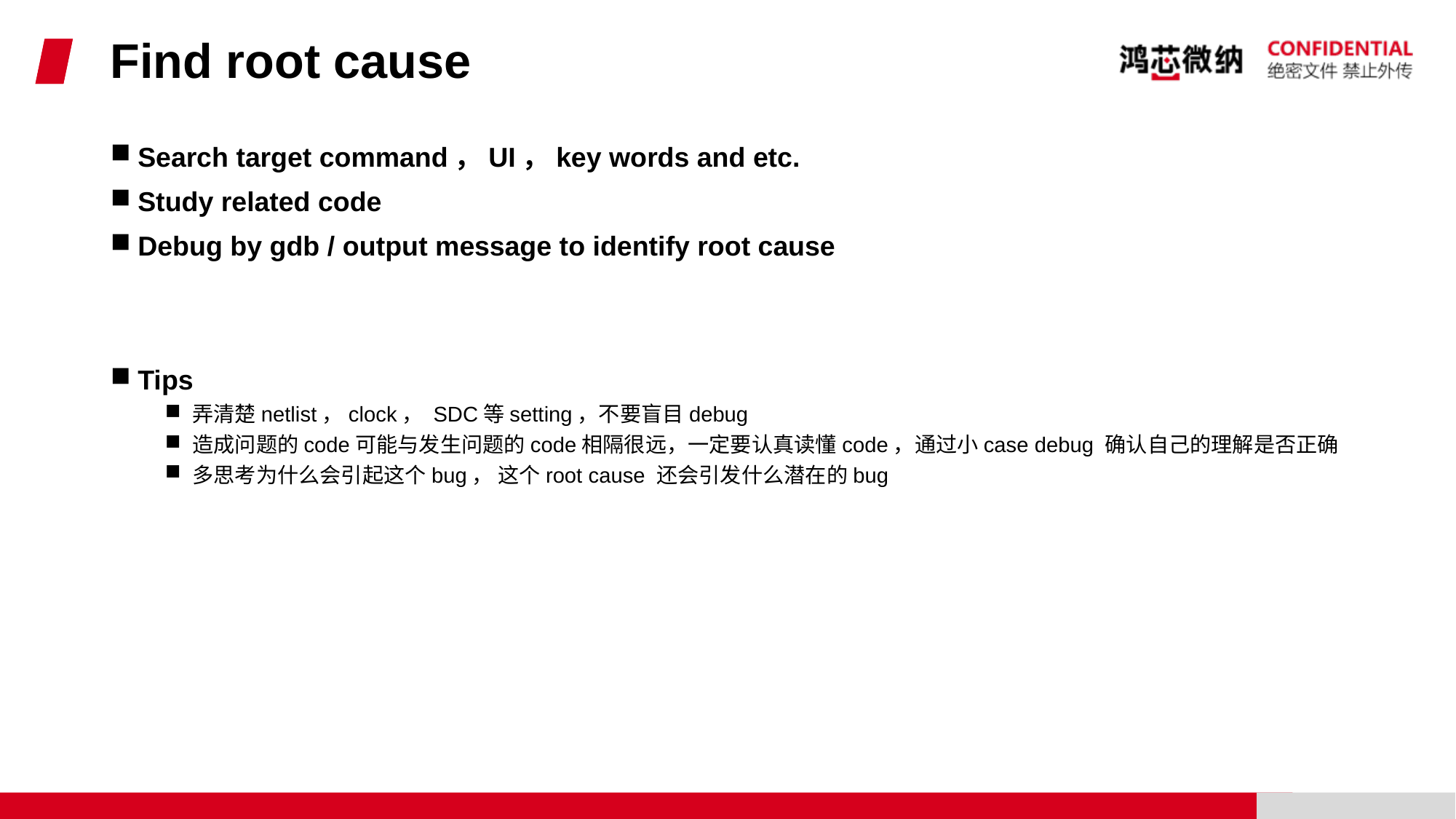

# Find root cause
Search target command，UI，key words and etc.
Study related code
Debug by gdb / output message to identify root cause

Tips
弄清楚netlist，clock， SDC等setting，不要盲目debug
造成问题的code可能与发生问题的code相隔很远，一定要认真读懂code，通过小case debug 确认自己的理解是否正确
多思考为什么会引起这个bug， 这个root cause 还会引发什么潜在的bug